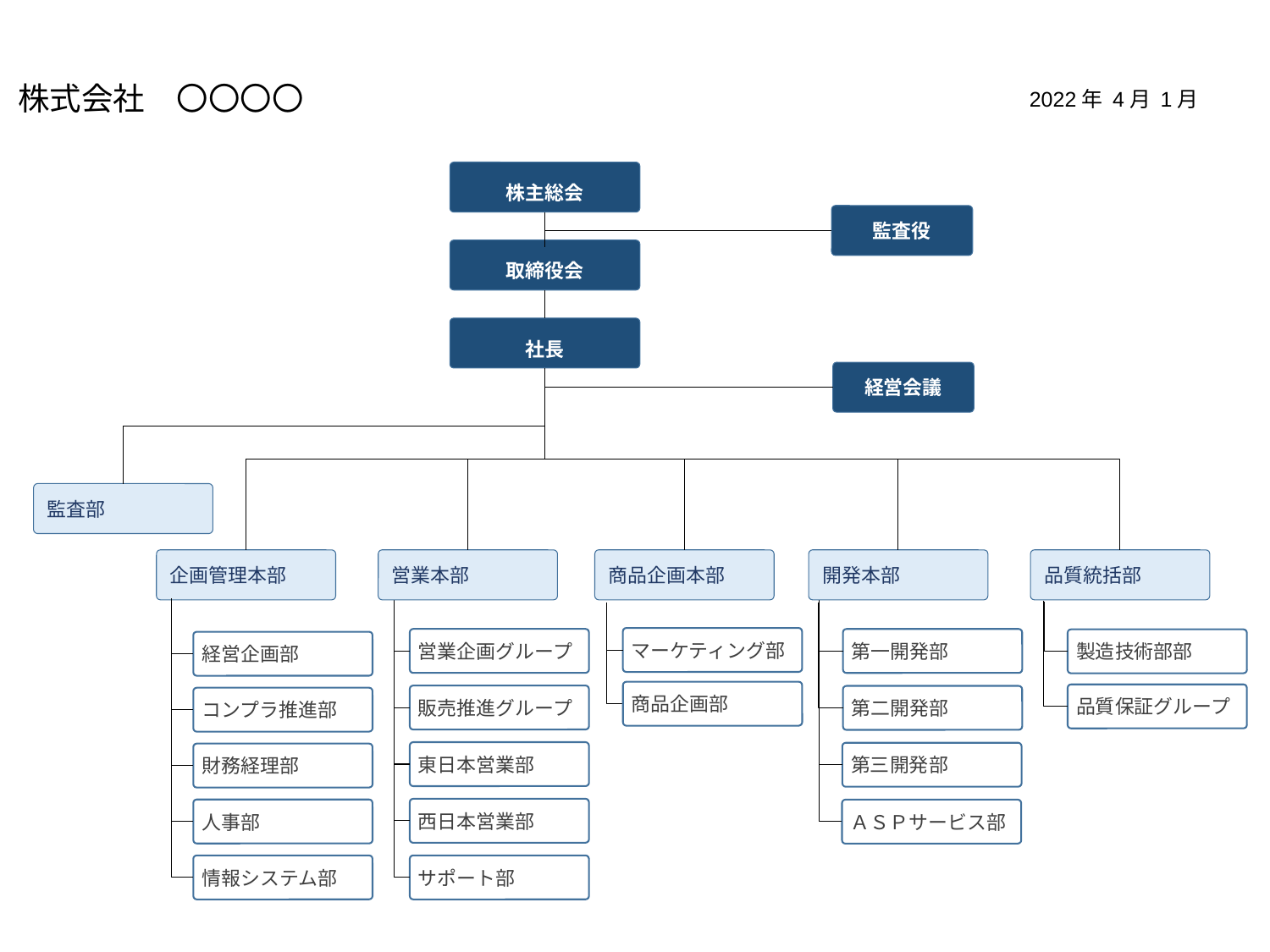

2022年 4月 1月
株式会社　〇〇〇〇
株主総会
監査役
取締役会
社長
経営会議
監査部
企画管理本部
営業本部
商品企画本部
開発本部
品質統括部
マーケティング部
営業企画グループ
第一開発部
製造技術部部
経営企画部
商品企画部
品質保証グループ
販売推進グループ
第二開発部
コンプラ推進部
東日本営業部
第三開発部
財務経理部
西日本営業部
人事部
ＡＳＰサービス部
情報システム部
サポート部